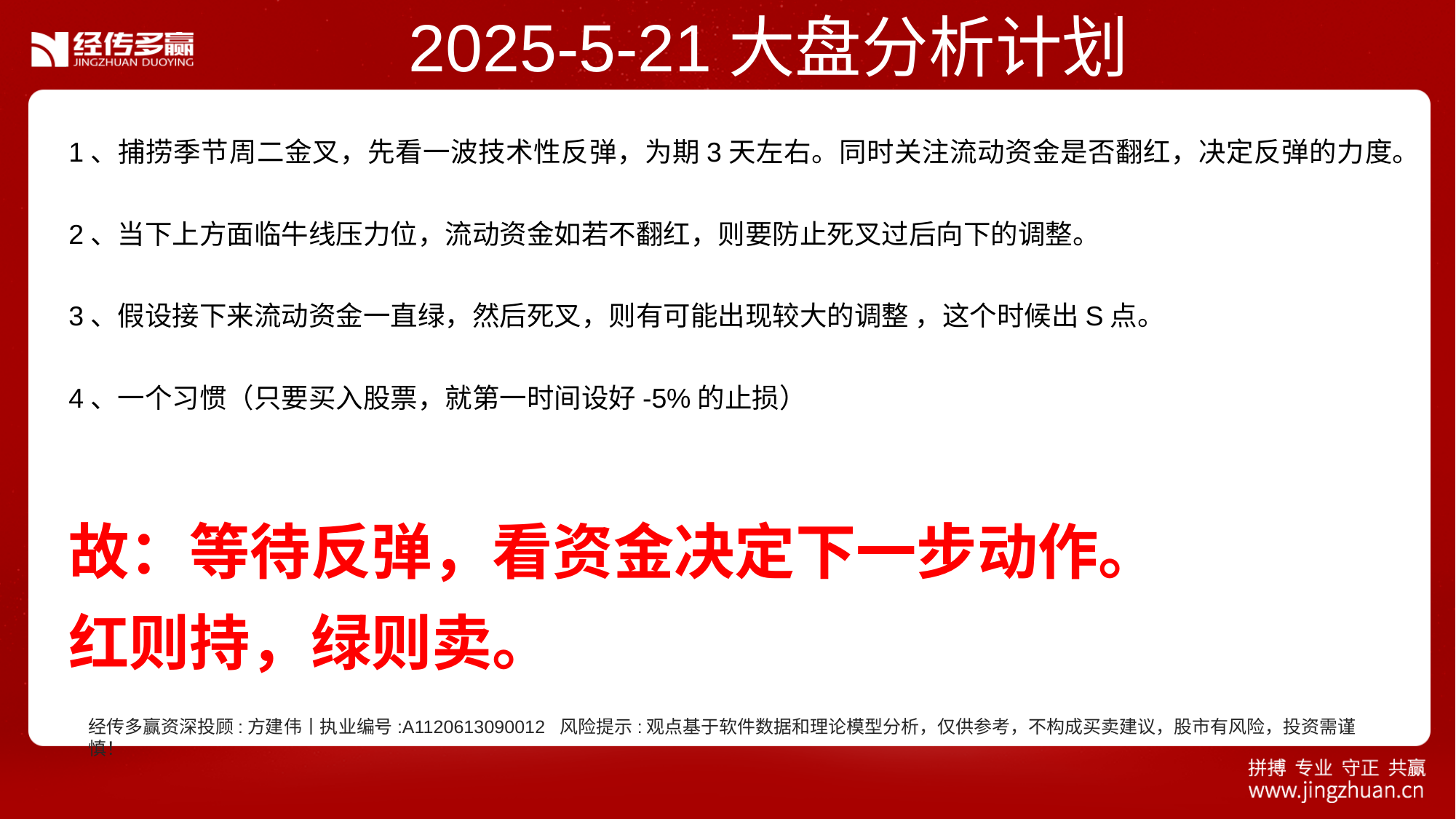

2025-5-21大盘分析计划
1、捕捞季节周二金叉，先看一波技术性反弹，为期3天左右。同时关注流动资金是否翻红，决定反弹的力度。

2、当下上方面临牛线压力位，流动资金如若不翻红，则要防止死叉过后向下的调整。

3、假设接下来流动资金一直绿，然后死叉，则有可能出现较大的调整 ，这个时候出S点。

4、一个习惯（只要买入股票，就第一时间设好-5%的止损）

故：等待反弹，看资金决定下一步动作。
红则持，绿则卖。